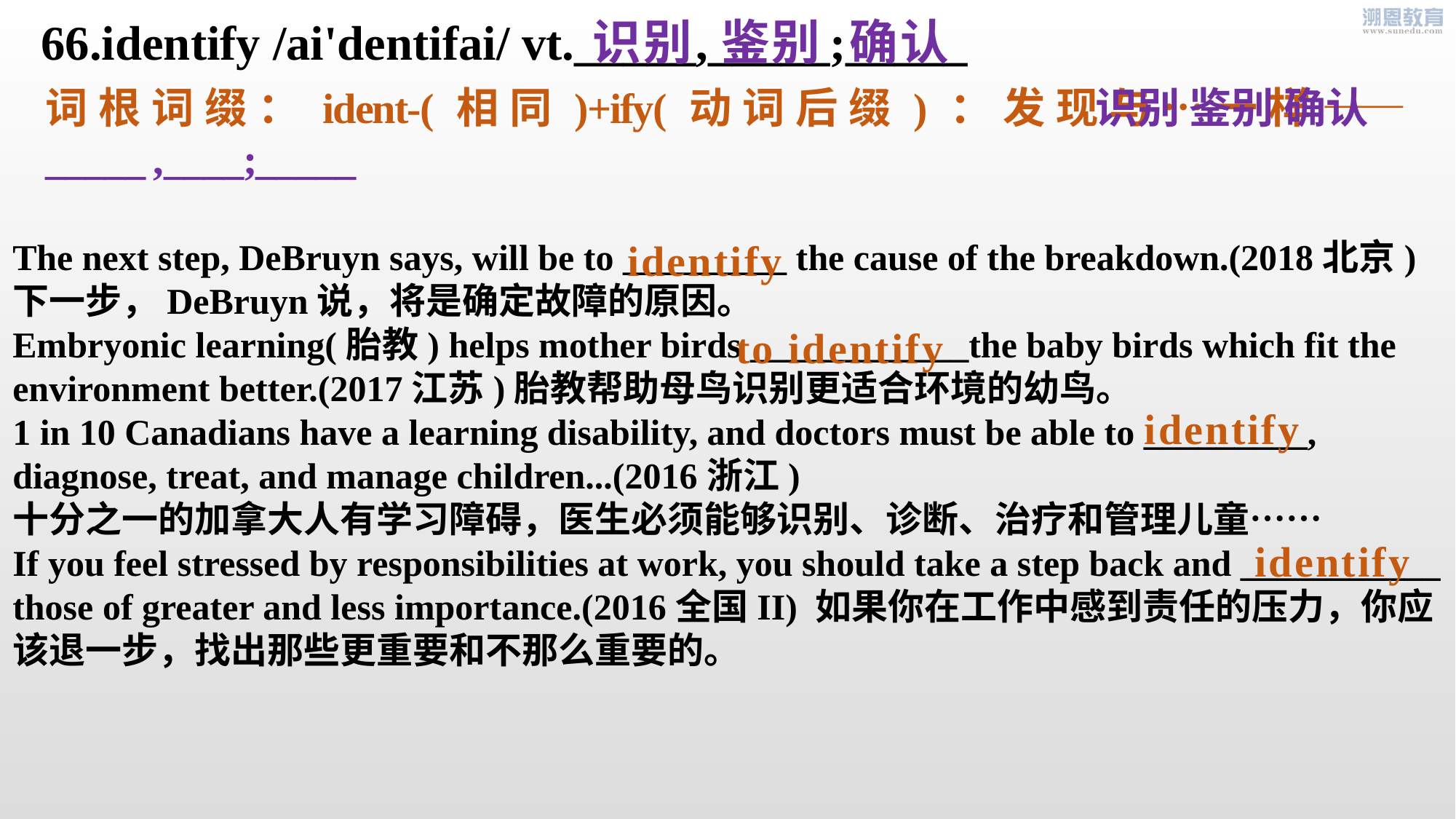

66.identify /ai'dentifai/ vt._____,_____;_____
识别  鉴别  确认
词根词缀：ident-(相同)+ify(动词后缀)：发现与…一样——_____ ,____;_____
识别 鉴别 确认
The next step, DeBruyn says, will be to _________ the cause of the breakdown.(2018北京)
下一步，DeBruyn说，将是确定故障的原因。
Embryonic learning(胎教) helps mother birds ____________the baby birds which fit the environment better.(2017江苏)胎教帮助母鸟识别更适合环境的幼鸟。
1 in 10 Canadians have a learning disability, and doctors must be able to _________, diagnose, treat, and manage children...(2016浙江)
十分之一的加拿大人有学习障碍，医生必须能够识别、诊断、治疗和管理儿童……
If you feel stressed by responsibilities at work, you should take a step back and ___________ those of greater and less importance.(2016全国II) 如果你在工作中感到责任的压力，你应该退一步，找出那些更重要和不那么重要的。
identify
to identify
 identify
identify